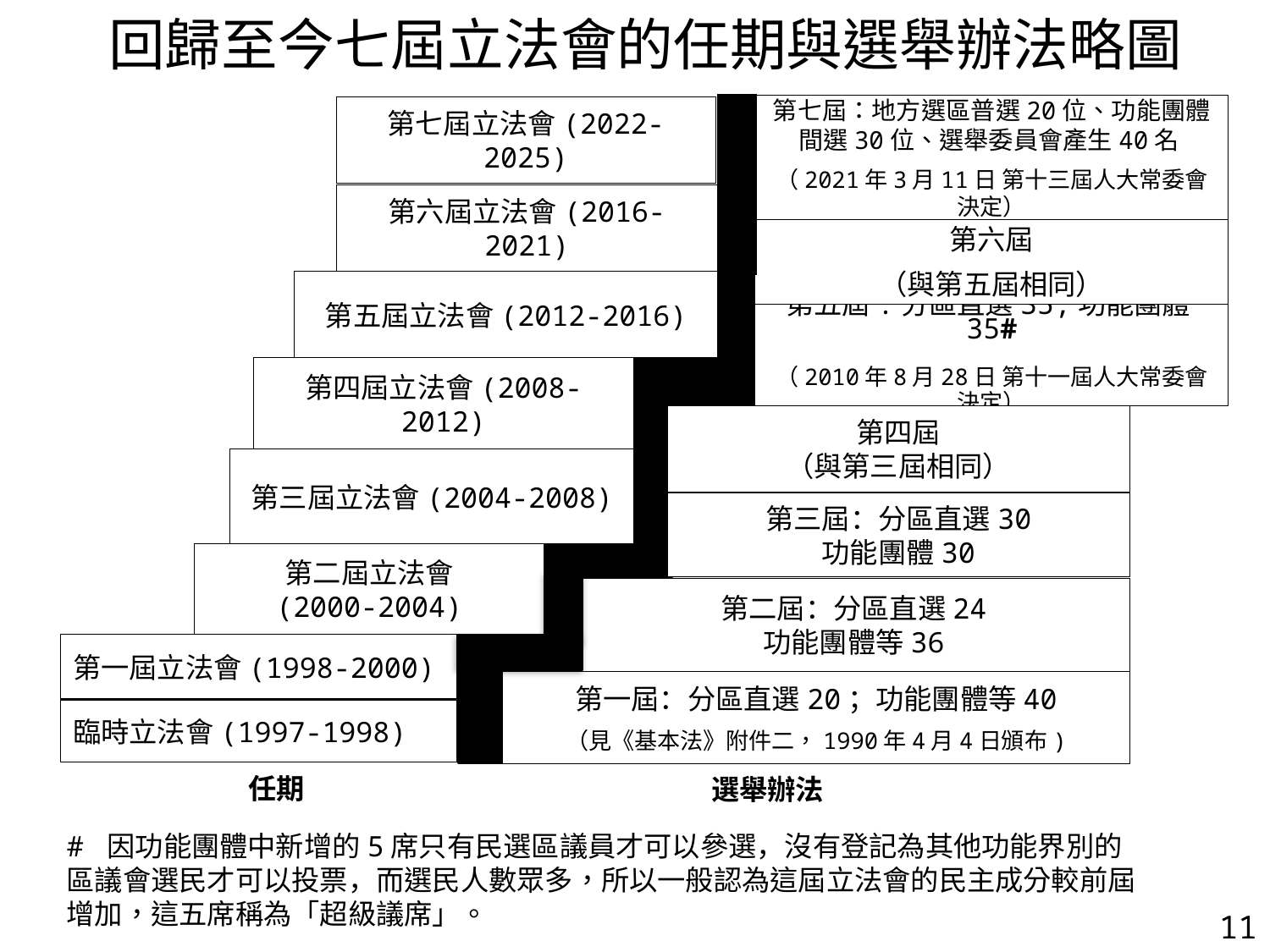

# 回歸至今七屆立法會的任期與選舉辦法略圖

第七屆：地方選區普選20位、功能團體間選30位、選舉委員會產生40名
（2021年3月11日 第十三屆人大常委會決定）
第七屆立法會(2022-2025)
第六屆立法會(2016-2021)
第六屆
（與第五屆相同）

第五屆立法會(2012-2016)
第五屆:分區直選35;功能團體35#
（2010年8月28日 第十一屆人大常委會決定）
第四屆立法會(2008-2012)
第四屆
（與第三屆相同）
第三屆立法會(2004-2008)
第三屆：分區直選30
功能團體30
第二屆立法會
(2000-2004)
第二屆：分區直選24
功能團體等36
第一屆立法會(1998-2000)

第一屆：分區直選20；功能團體等40
（見《基本法》附件二，1990年4月4日頒布)
臨時立法會(1997-1998)
任期
選舉辦法

# 因功能團體中新增的5席只有民選區議員才可以參選，沒有登記為其他功能界別的區議會選民才可以投票，而選民人數眾多，所以一般認為這屆立法會的民主成分較前屆增加，這五席稱為「超級議席」。
11